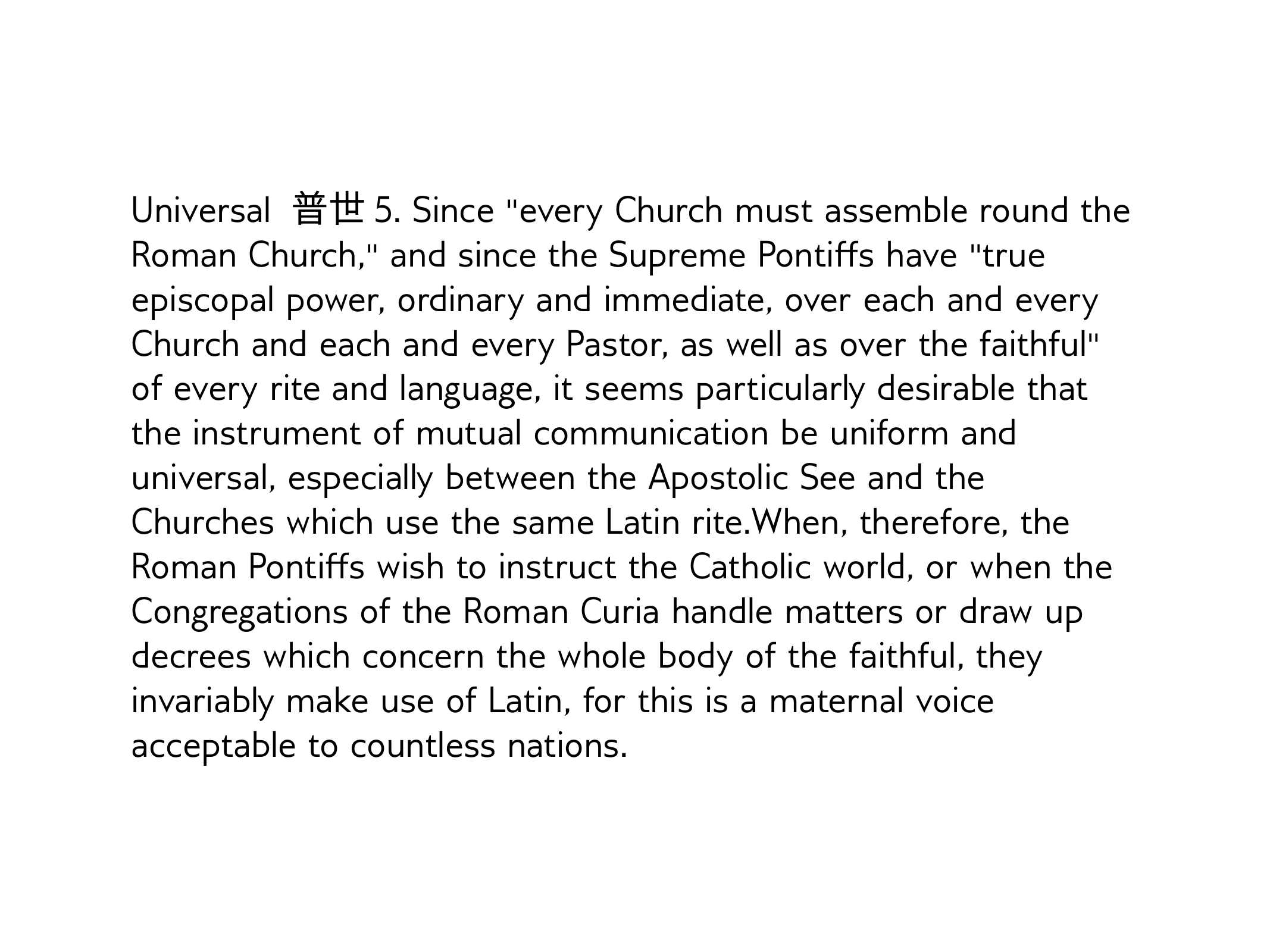

Universal 普世5. Since "every Church must assemble round the Roman Church," and since the Supreme Pontiffs have "true episcopal power, ordinary and immediate, over each and every Church and each and every Pastor, as well as over the faithful" of every rite and language, it seems particularly desirable that the instrument of mutual communication be uniform and universal, especially between the Apostolic See and the Churches which use the same Latin rite.When, therefore, the Roman Pontiffs wish to instruct the Catholic world, or when the Congregations of the Roman Curia handle matters or draw up decrees which concern the whole body of the faithful, they invariably make use of Latin, for this is a maternal voice acceptable to countless nations.